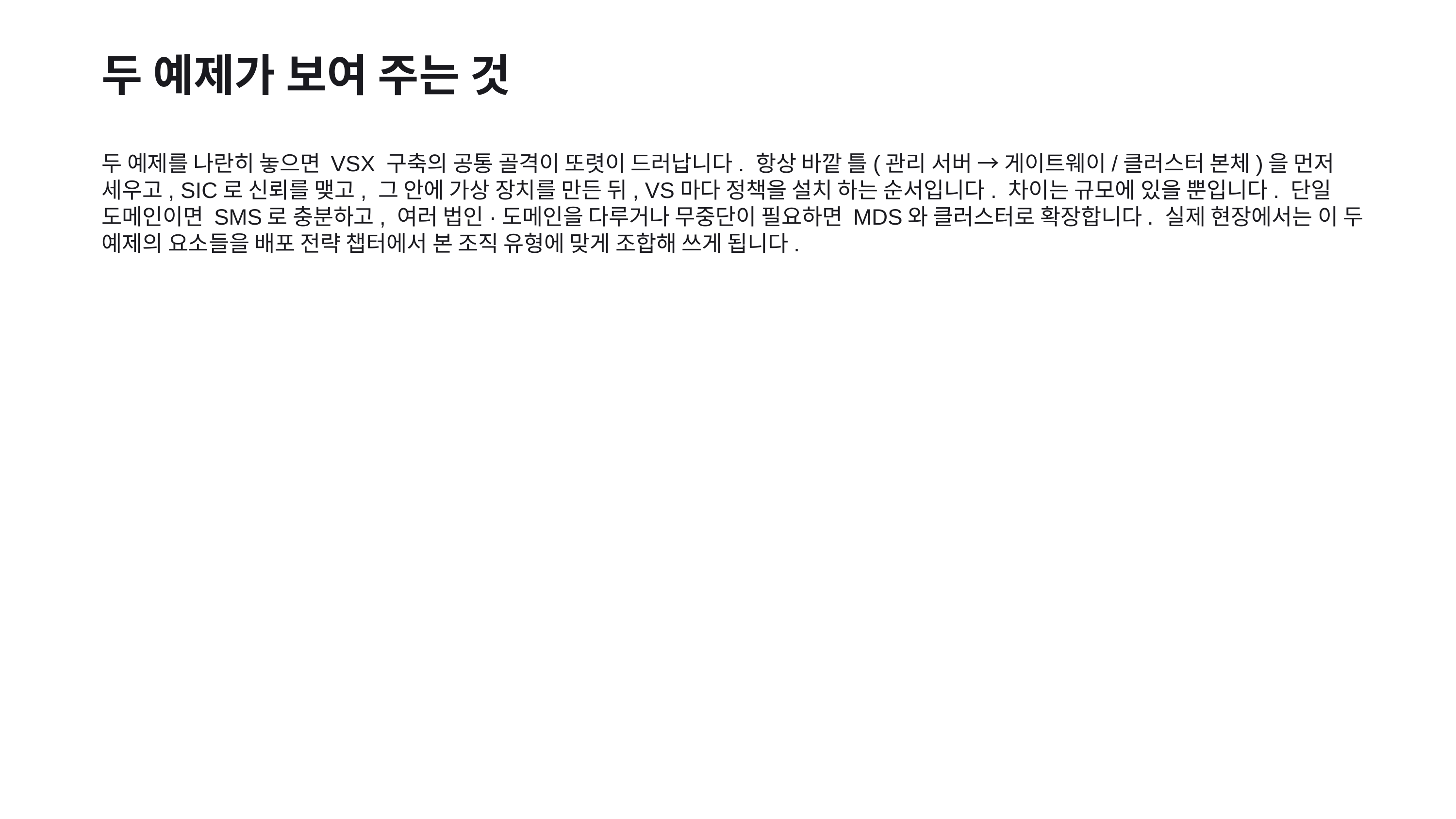

두 예제가 보여 주는 것
두 예제를 나란히 놓으면 VSX 구축의 공통 골격이 또렷이 드러납니다. 항상 바깥 틀(관리 서버 → 게이트웨이/클러스터 본체)을 먼저 세우고, SIC로 신뢰를 맺고, 그 안에 가상 장치를 만든 뒤, VS마다 정책을 설치 하는 순서입니다. 차이는 규모에 있을 뿐입니다. 단일 도메인이면 SMS로 충분하고, 여러 법인·도메인을 다루거나 무중단이 필요하면 MDS와 클러스터로 확장합니다. 실제 현장에서는 이 두 예제의 요소들을 배포 전략 챕터에서 본 조직 유형에 맞게 조합해 쓰게 됩니다.